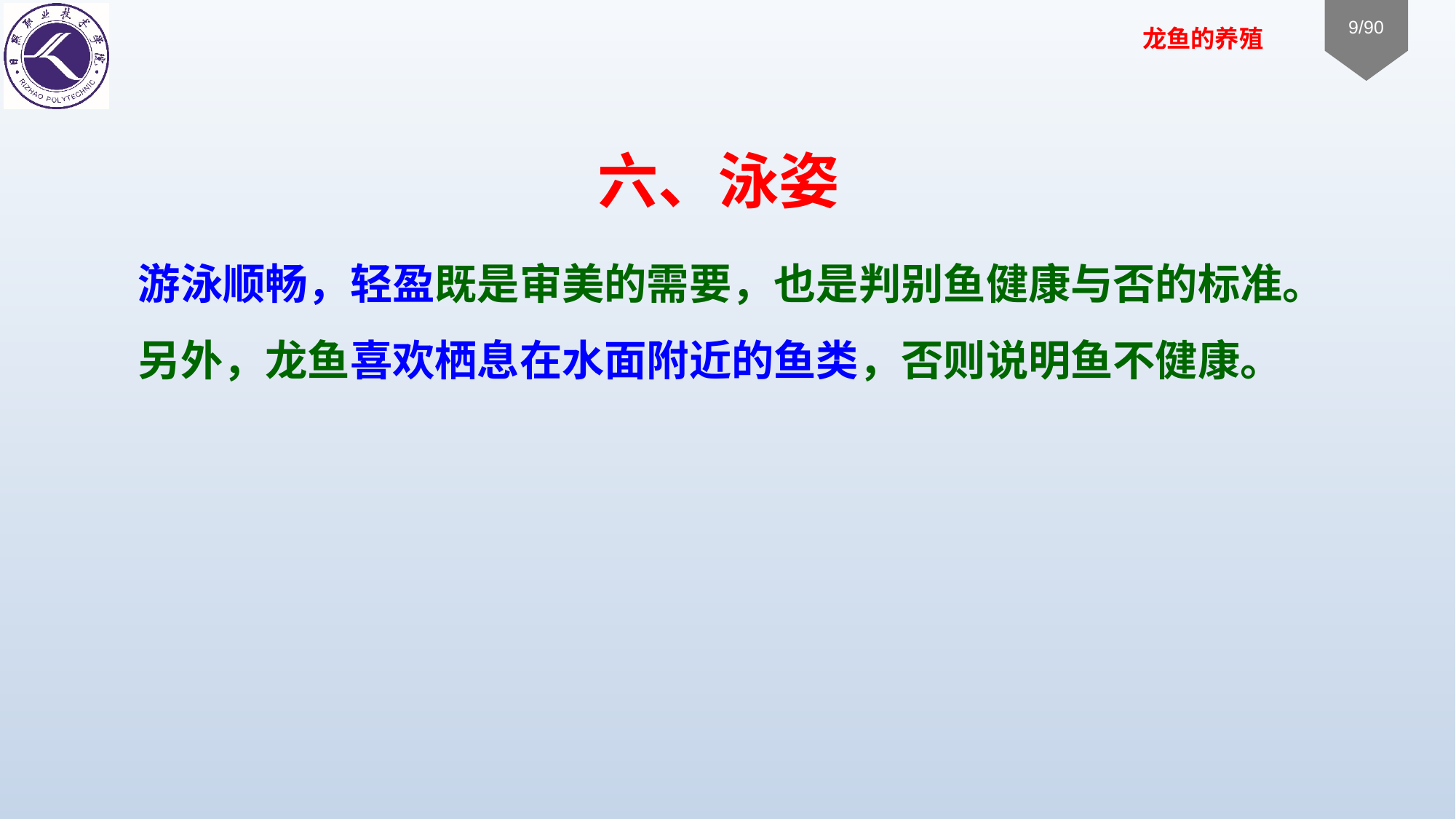

# 六、泳姿
游泳顺畅，轻盈既是审美的需要，也是判别鱼健康与否的标准。
另外，龙鱼喜欢栖息在水面附近的鱼类，否则说明鱼不健康。